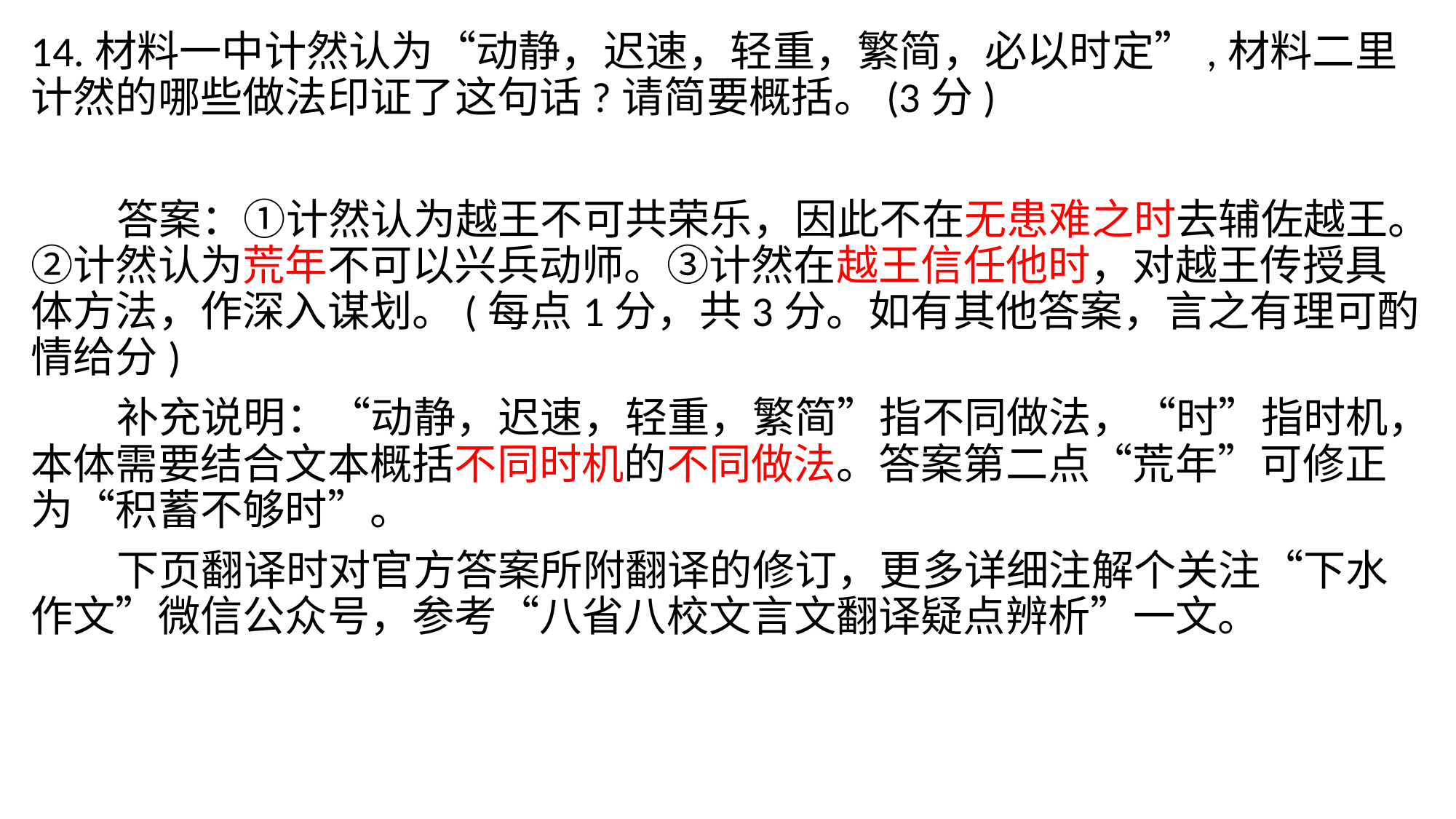

14.材料一中计然认为“动静，迟速，轻重，繁简，必以时定”,材料二里计然的哪些做法印证了这句话?请简要概括。(3分)

        答案：①计然认为越王不可共荣乐，因此不在无患难之时去辅佐越王。②计然认为荒年不可以兴兵动师。③计然在越王信任他时，对越王传授具体方法，作深入谋划。(每点1分，共3分。如有其他答案，言之有理可酌情给分)
        补充说明：“动静，迟速，轻重，繁简”指不同做法，“时”指时机，本体需要结合文本概括不同时机的不同做法。答案第二点“荒年”可修正为“积蓄不够时”。
        下页翻译时对官方答案所附翻译的修订，更多详细注解个关注“下水作文”微信公众号，参考“八省八校文言文翻译疑点辨析”一文。